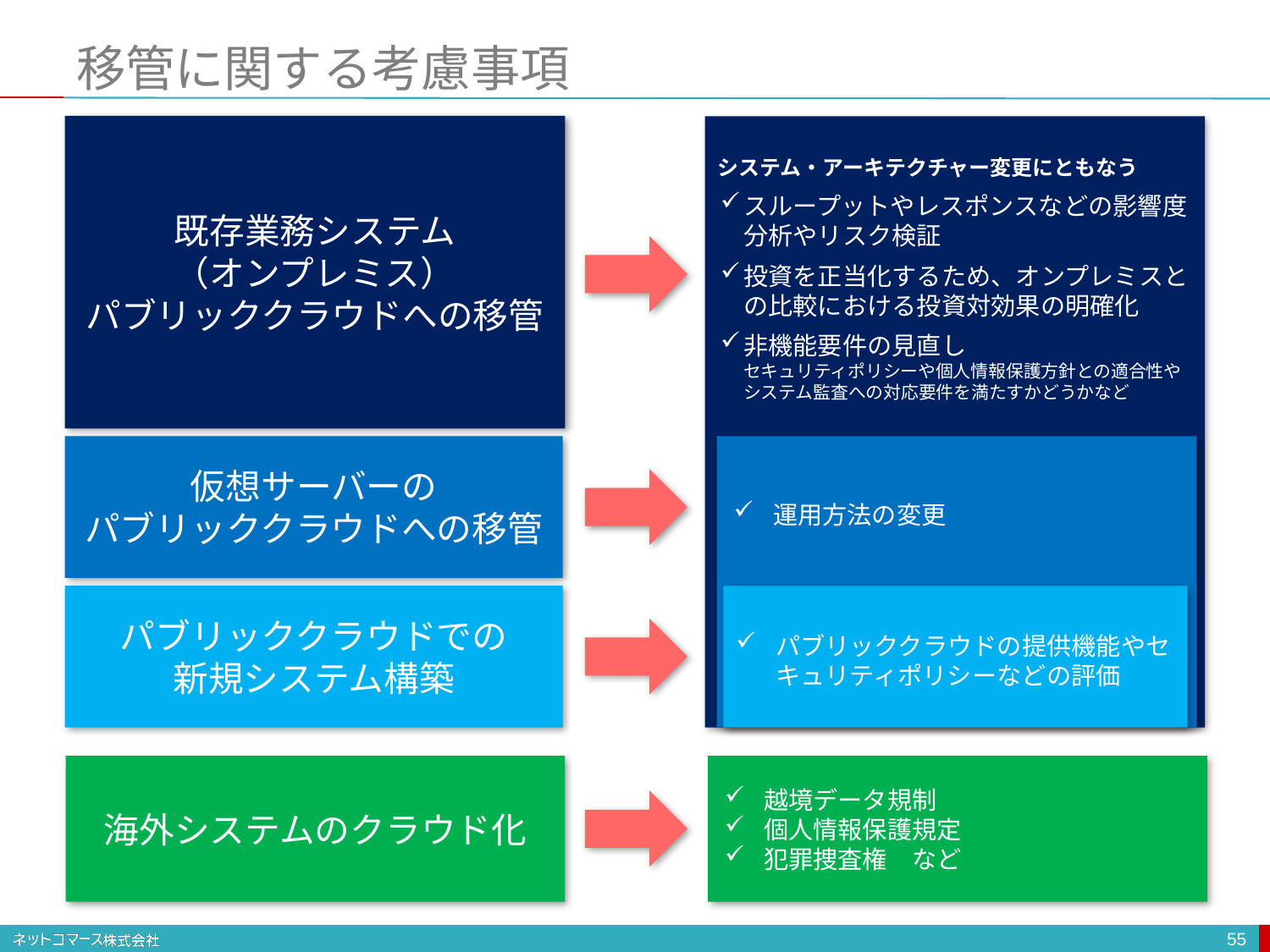

# 移管に関する考慮事項
既存業務システム
（オンプレミス）
パブリッククラウドへの移管

システム・アーキテクチャー変更にともなう
スループットやレスポンスなどの影響度分析やリスク検証
投資を正当化するため、オンプレミスとの比較における投資対効果の明確化
非機能要件の見直し
セキュリティポリシーや個人情報保護方針との適合性やシステム監査への対応要件を満たすかどうかなど

仮想サーバーの
パブリッククラウドへの移管

運用方法の変更
パブリッククラウドでの
新規システム構築

パブリッククラウドの提供機能やセキュリティポリシーなどの評価
海外システムのクラウド化
越境データ規制
個人情報保護規定
犯罪捜査権　など

55